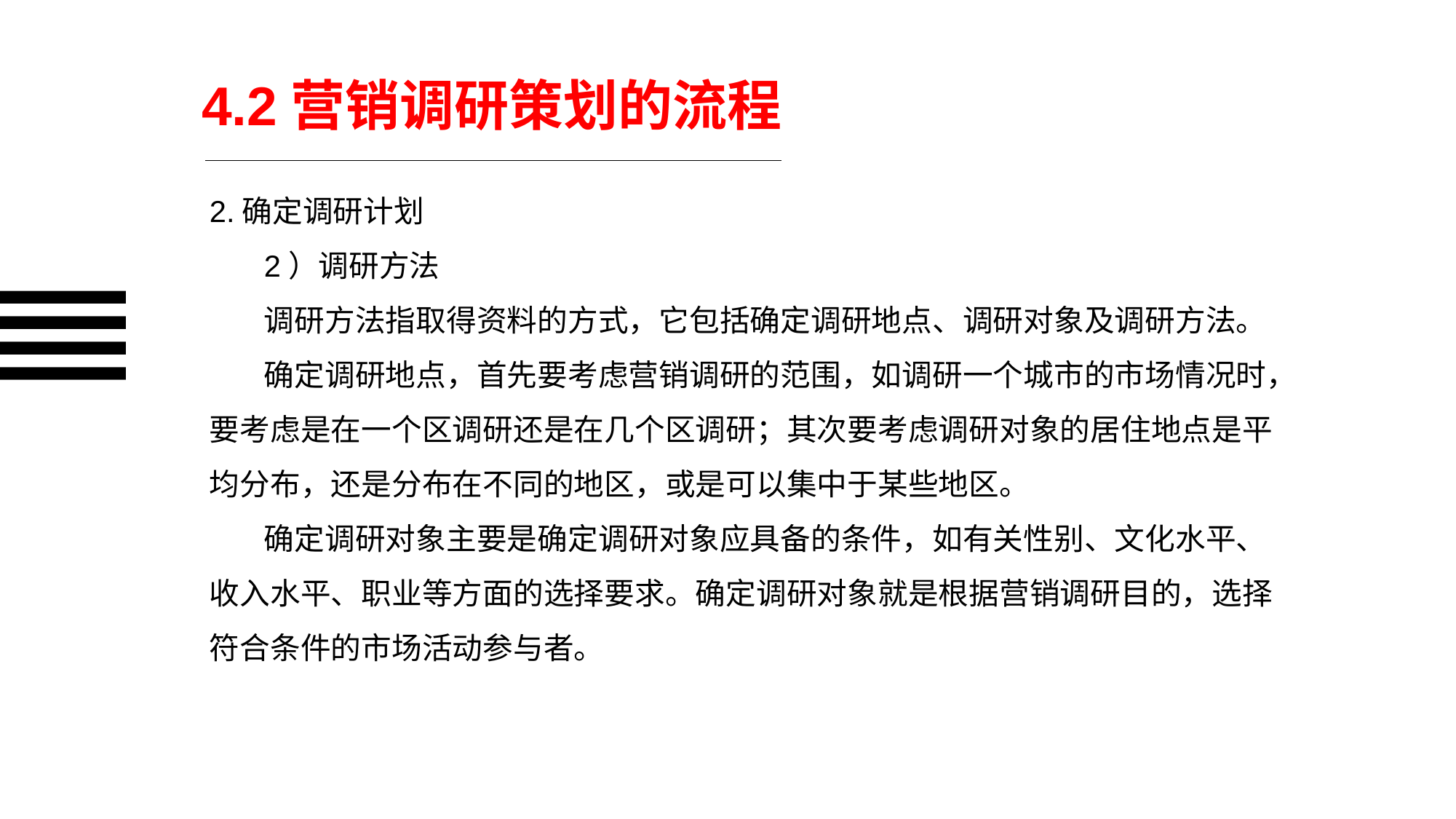

4.2营销调研策划的流程
2.确定调研计划
2）调研方法
调研方法指取得资料的方式，它包括确定调研地点、调研对象及调研方法。
确定调研地点，首先要考虑营销调研的范围，如调研一个城市的市场情况时，要考虑是在一个区调研还是在几个区调研；其次要考虑调研对象的居住地点是平均分布，还是分布在不同的地区，或是可以集中于某些地区。
确定调研对象主要是确定调研对象应具备的条件，如有关性别、文化水平、收入水平、职业等方面的选择要求。确定调研对象就是根据营销调研目的，选择符合条件的市场活动参与者。